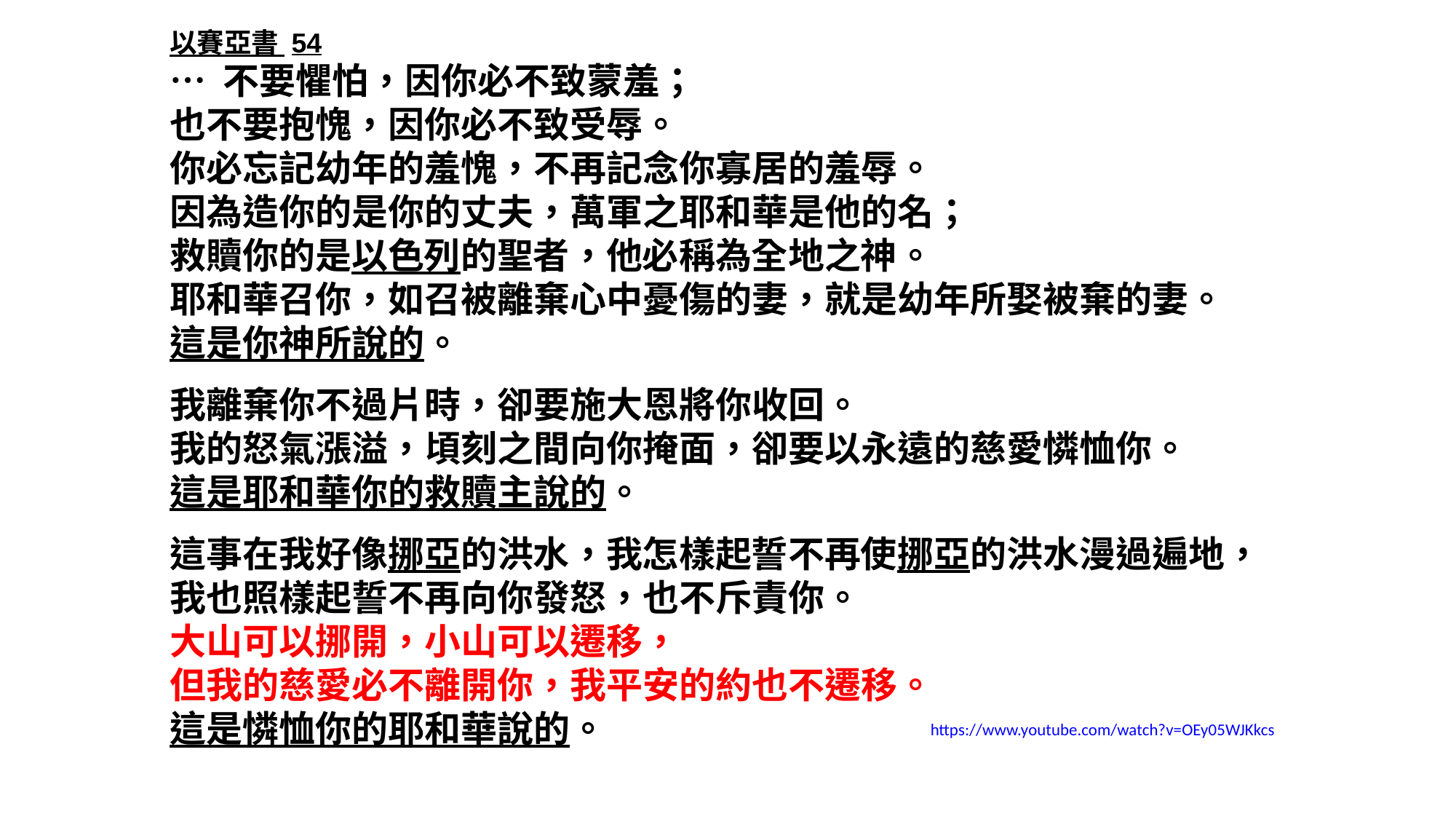

以賽亞書 54
… 不要懼怕，因你必不致蒙羞；
也不要抱愧，因你必不致受辱。
你必忘記幼年的羞愧，不再記念你寡居的羞辱。
因為造你的是你的丈夫，萬軍之耶和華是他的名；
救贖你的是以色列的聖者，他必稱為全地之神。
耶和華召你，如召被離棄心中憂傷的妻，就是幼年所娶被棄的妻。
這是你神所說的。

我離棄你不過片時，卻要施大恩將你收回。
我的怒氣漲溢，頃刻之間向你掩面，卻要以永遠的慈愛憐恤你。
這是耶和華你的救贖主說的。

這事在我好像挪亞的洪水，我怎樣起誓不再使挪亞的洪水漫過遍地，
我也照樣起誓不再向你發怒，也不斥責你。
大山可以挪開，小山可以遷移，
但我的慈愛必不離開你，我平安的約也不遷移。
這是憐恤你的耶和華說的。
https://www.youtube.com/watch?v=OEy05WJKkcs